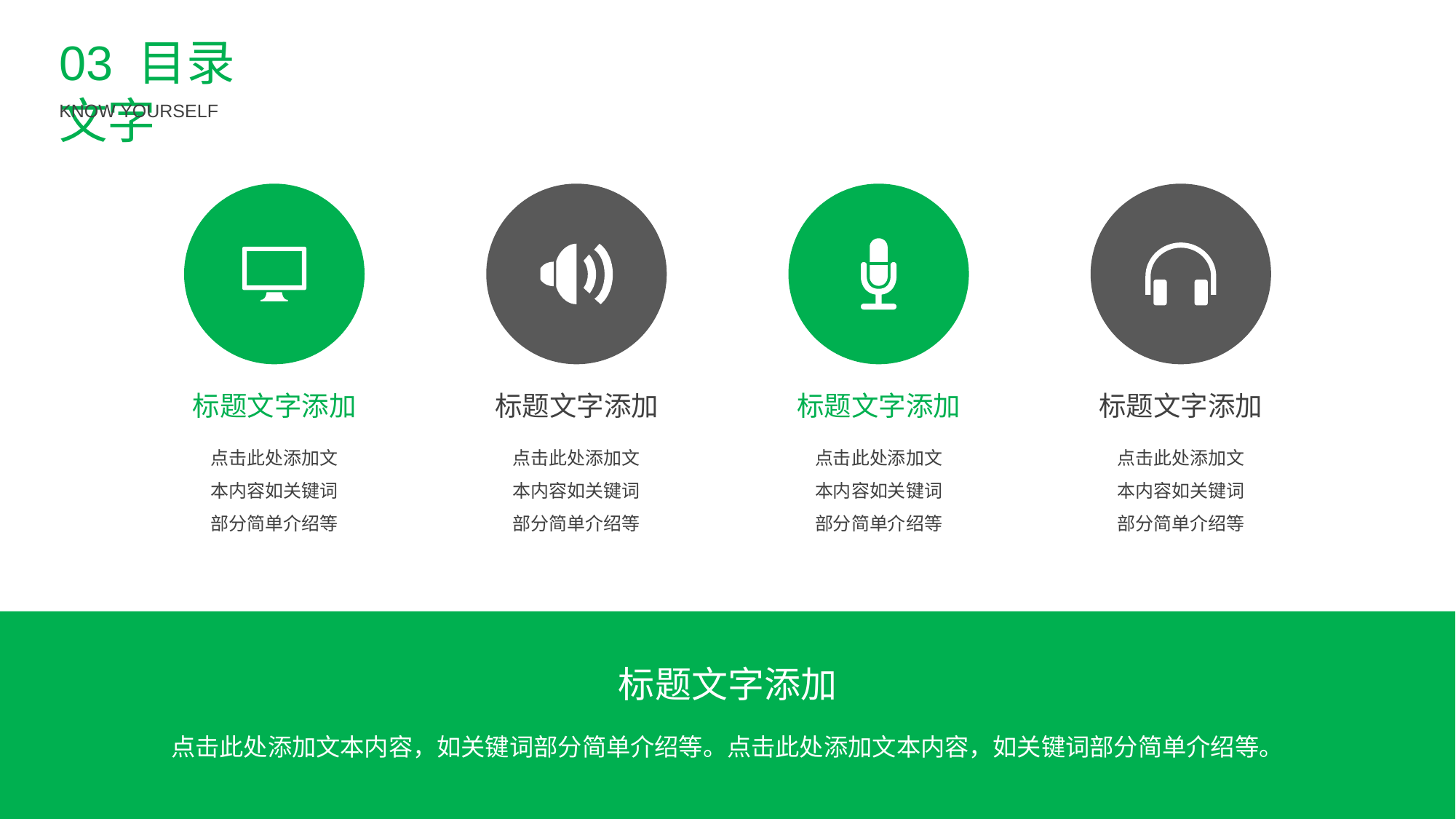

BY YUSHEN
03 目录文字
KNOW YOURSELF

标题文字添加
点击此处添加文本内容如关键词部分简单介绍等

标题文字添加
点击此处添加文本内容如关键词部分简单介绍等

标题文字添加
点击此处添加文本内容如关键词部分简单介绍等

标题文字添加
点击此处添加文本内容如关键词部分简单介绍等

标题文字添加
点击此处添加文本内容，如关键词部分简单介绍等。点击此处添加文本内容，如关键词部分简单介绍等。